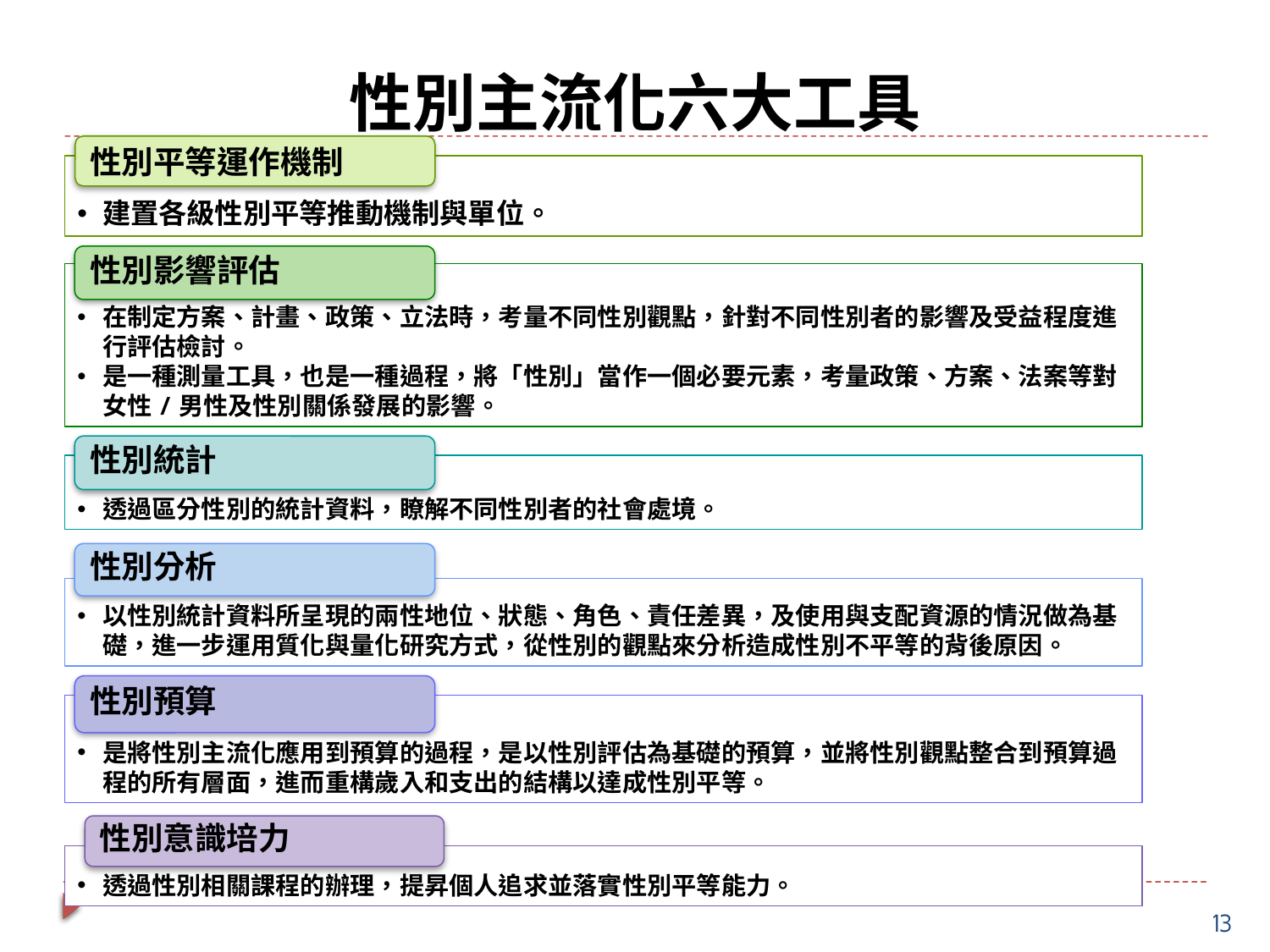

性別主流化六大工具
性別平等運作機制
建置各級性別平等推動機制與單位。
性別影響評估
在制定方案、計畫、政策、立法時，考量不同性別觀點，針對不同性別者的影響及受益程度進行評估檢討。
是一種測量工具，也是一種過程，將「性別」當作一個必要元素，考量政策、方案、法案等對女性/男性及性別關係發展的影響。
性別統計
透過區分性別的統計資料，瞭解不同性別者的社會處境。
性別分析
以性別統計資料所呈現的兩性地位、狀態、角色、責任差異，及使用與支配資源的情況做為基礎，進一步運用質化與量化研究方式，從性別的觀點來分析造成性別不平等的背後原因。
性別預算
是將性別主流化應用到預算的過程，是以性別評估為基礎的預算，並將性別觀點整合到預算過程的所有層面，進而重構歲入和支出的結構以達成性別平等。
性別意識培力
透過性別相關課程的辦理，提昇個人追求並落實性別平等能力。
13